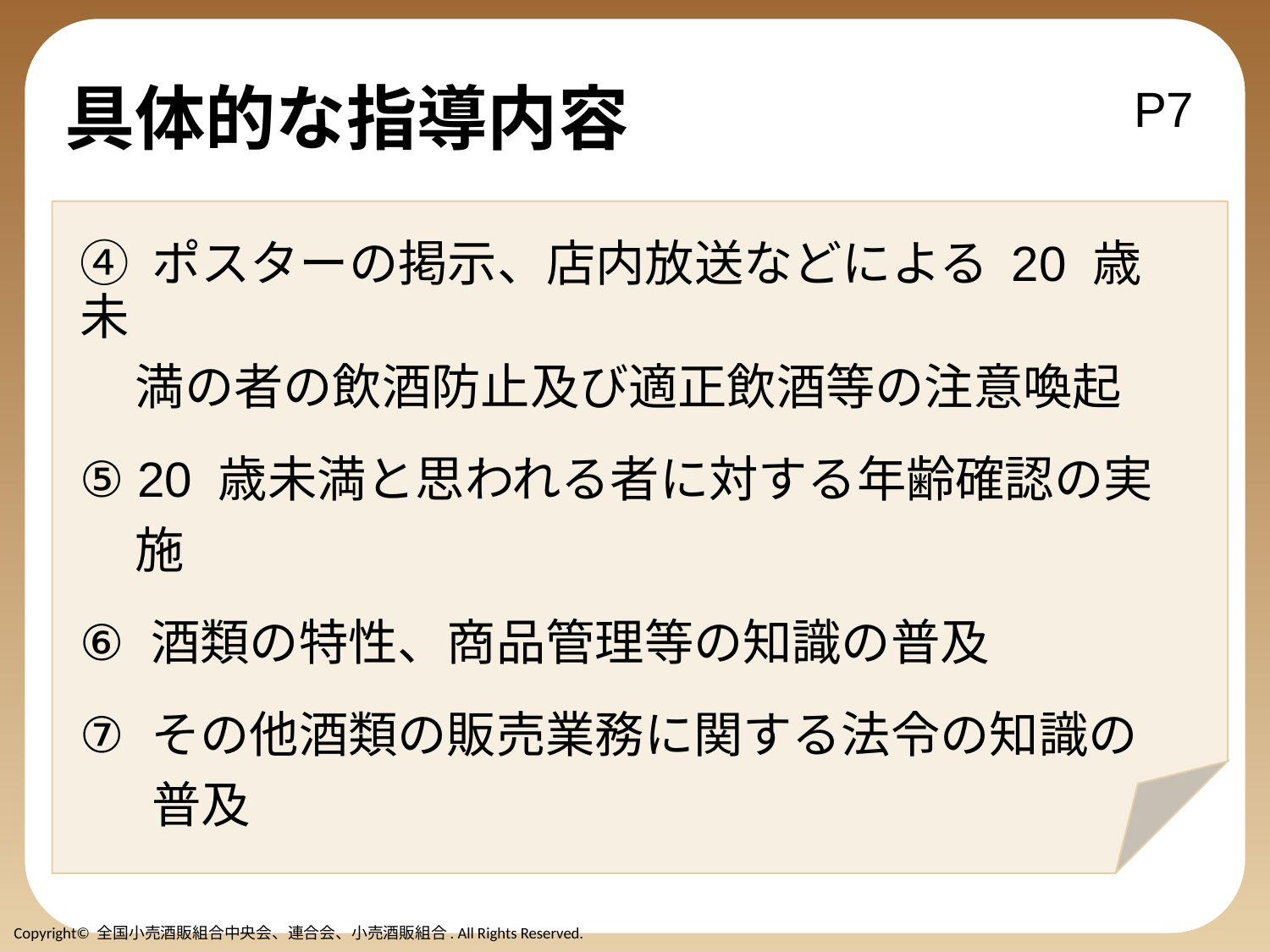

# 具体的な指導内容
P7

④ ポスターの掲示、店内放送などによる 20 歳未
    満の者の飲酒防止及び適正飲酒等の注意喚起
⑤ 20 歳未満と思われる者に対する年齢確認の実
    施
酒類の特性、商品管理等の知識の普及
その他酒類の販売業務に関する法令の知識の
 　普及
Copyright© 全国小売酒販組合中央会、連合会、小売酒販組合. All Rights Reserved.